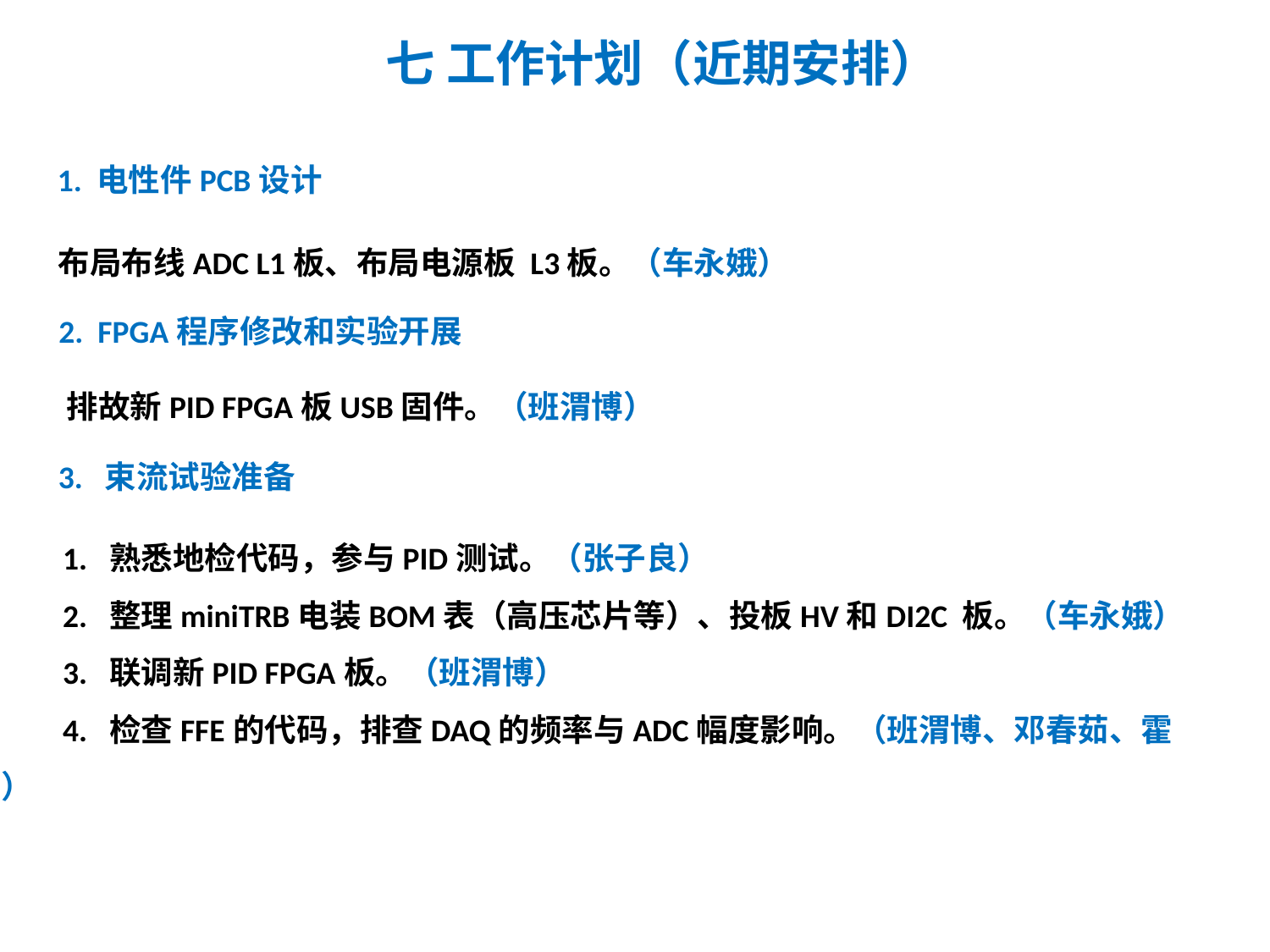

七 工作计划（近期安排）
1. 电性件PCB设计
布局布线ADC L1板、布局电源板 L3板。（车永娥）
2.  FPGA程序修改和实验开展
排故新PID FPGA板USB固件。（班渭博）
3.  束流试验准备
             1.  熟悉地检代码，参与PID测试。（张子良）
             2.  整理miniTRB电装BOM表（高压芯片等）、投板HV和DI2C 板。（车永娥）
             3.  联调新PID FPGA板。（班渭博）
             4.  检查FFE的代码，排查DAQ的频率与ADC幅度影响。（班渭博、邓春茹、霍嘉）